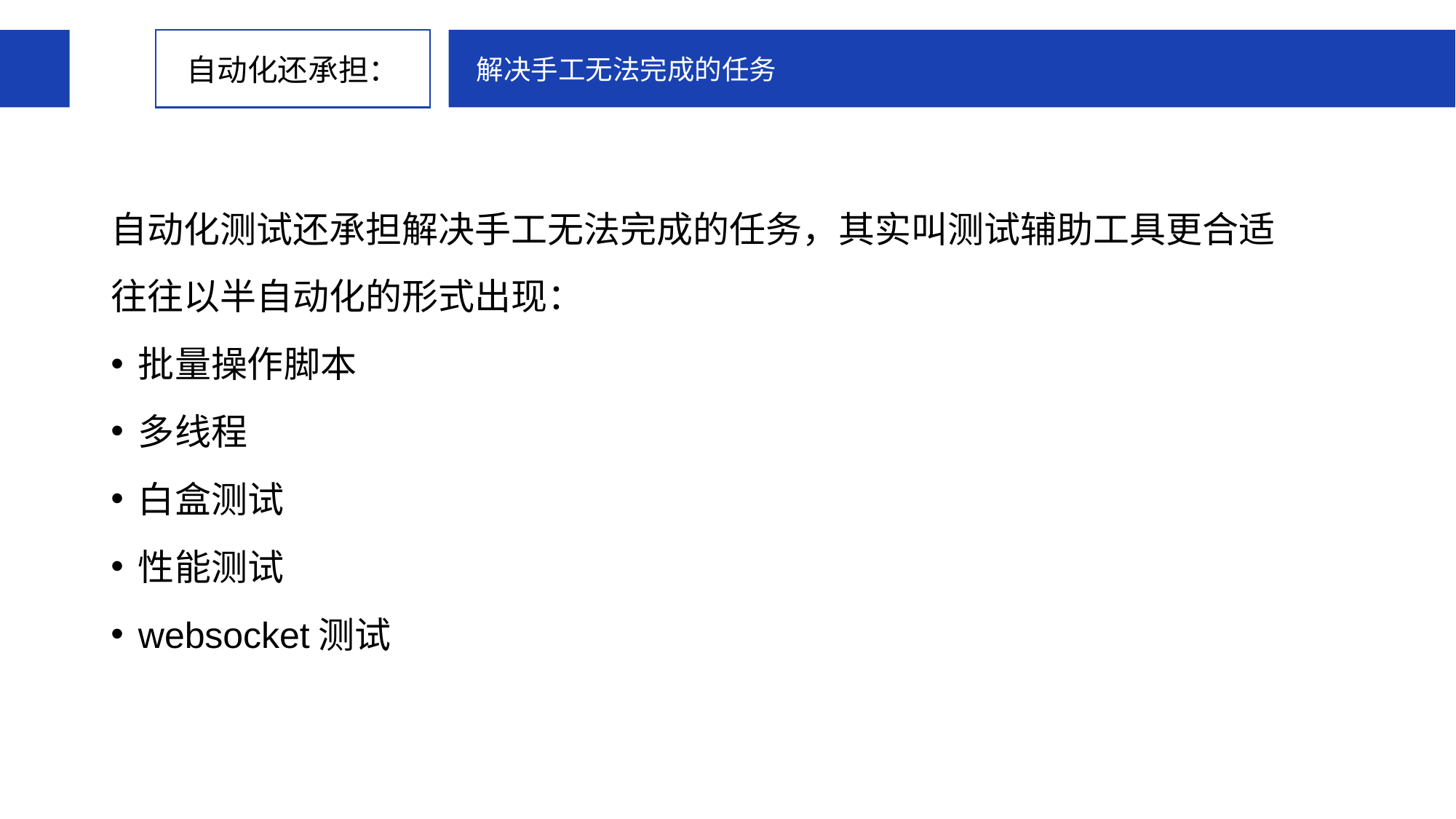

自动化还承担：
解决手工无法完成的任务
自动化测试还承担解决手工无法完成的任务，其实叫测试辅助工具更合适
往往以半自动化的形式出现：
批量操作脚本
多线程
白盒测试
性能测试
websocket测试